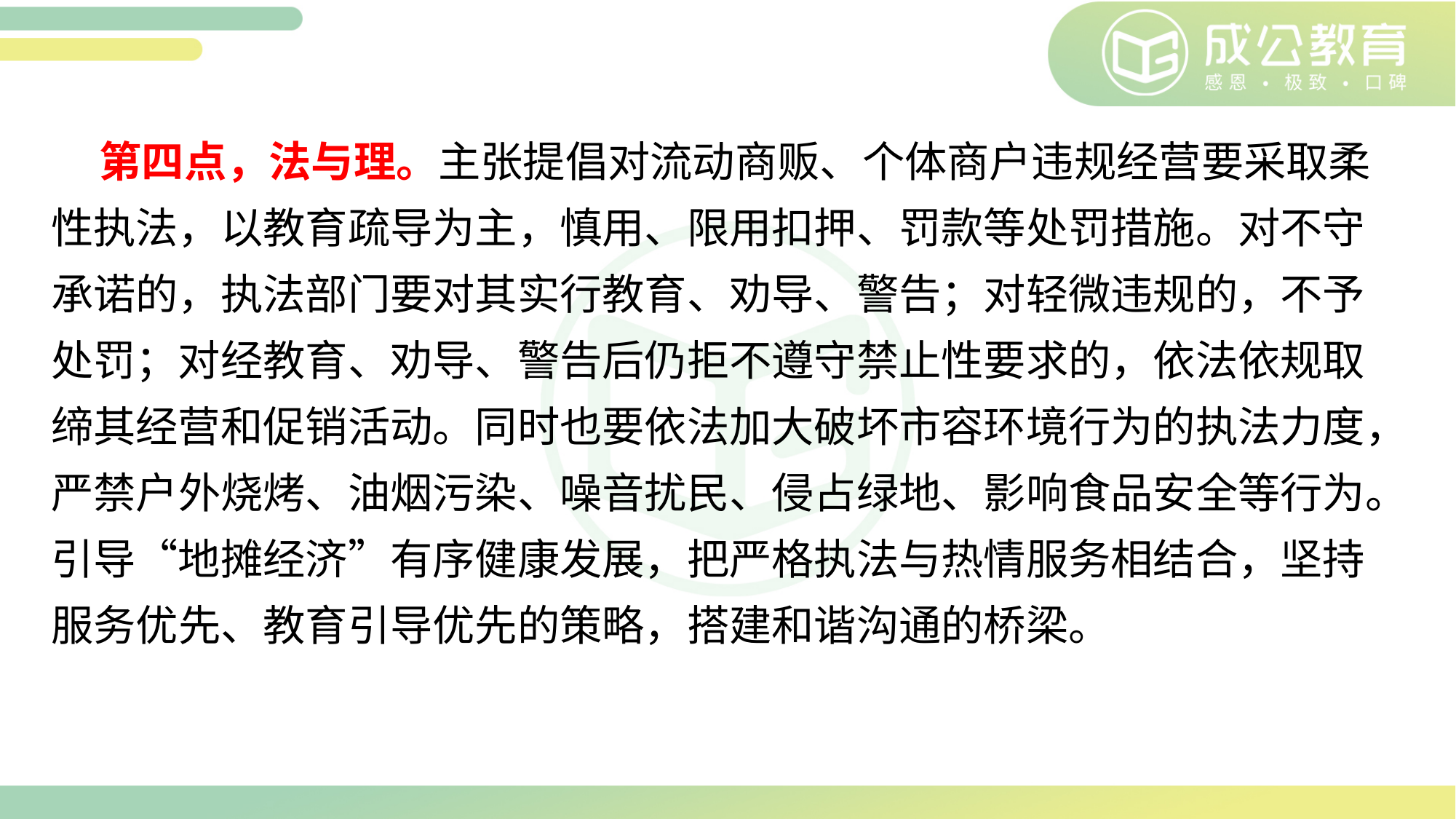

第四点，法与理。主张提倡对流动商贩、个体商户违规经营要采取柔性执法，以教育疏导为主，慎用、限用扣押、罚款等处罚措施。对不守承诺的，执法部门要对其实行教育、劝导、警告；对轻微违规的，不予处罚；对经教育、劝导、警告后仍拒不遵守禁止性要求的，依法依规取缔其经营和促销活动。同时也要依法加大破坏市容环境行为的执法力度，严禁户外烧烤、油烟污染、噪音扰民、侵占绿地、影响食品安全等行为。引导“地摊经济”有序健康发展，把严格执法与热情服务相结合，坚持服务优先、教育引导优先的策略，搭建和谐沟通的桥梁。